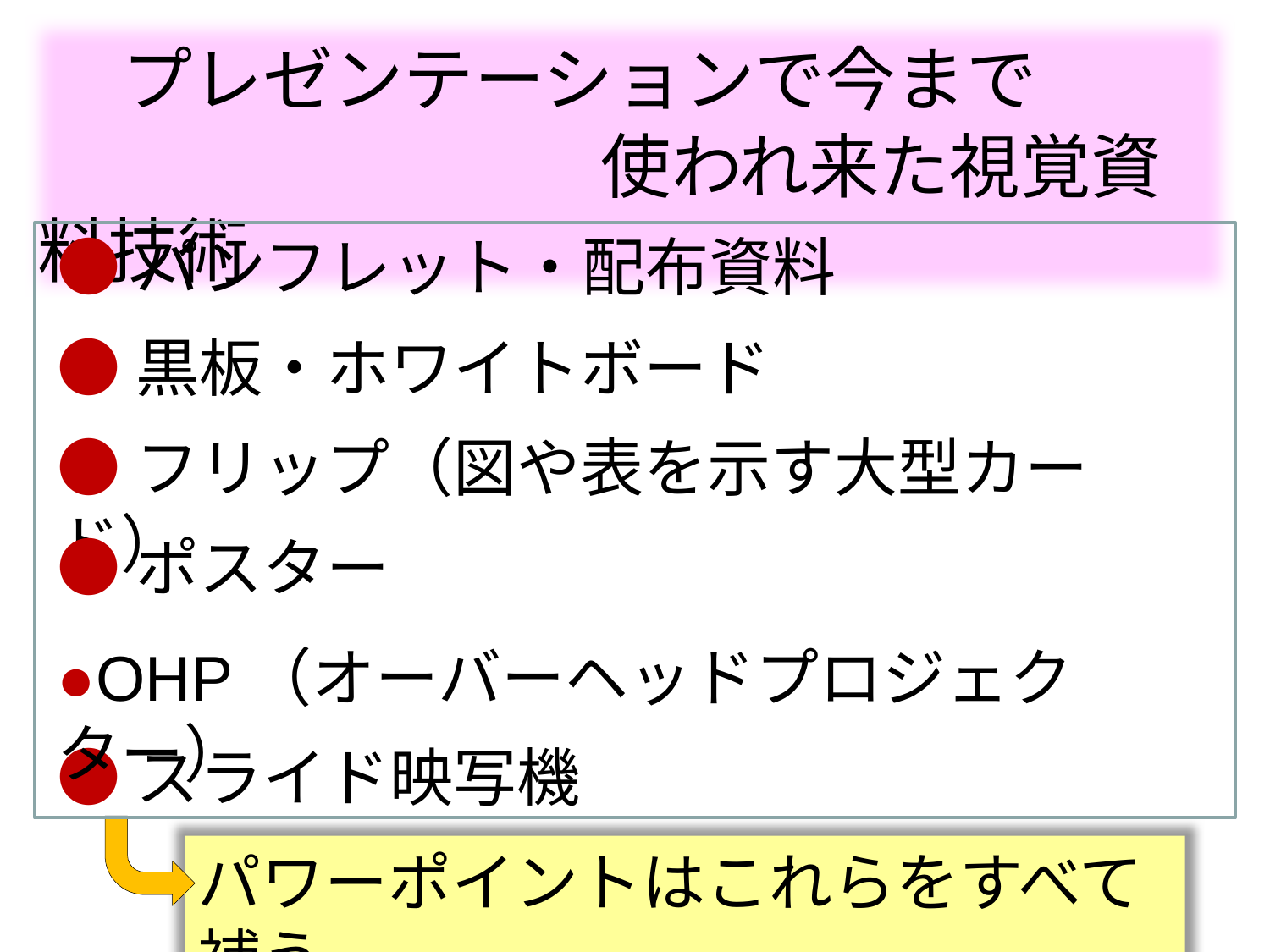

プレゼンテーションで今まで
　　　　　　　　使われ来た視覚資料技術
●パンフレット・配布資料

●黒板・ホワイトボード
●フリップ（図や表を示す大型カード）
●ポスター
●OHP（オーバーヘッドプロジェクター）
●スライド映写機

パワーポイントはこれらをすべて補う